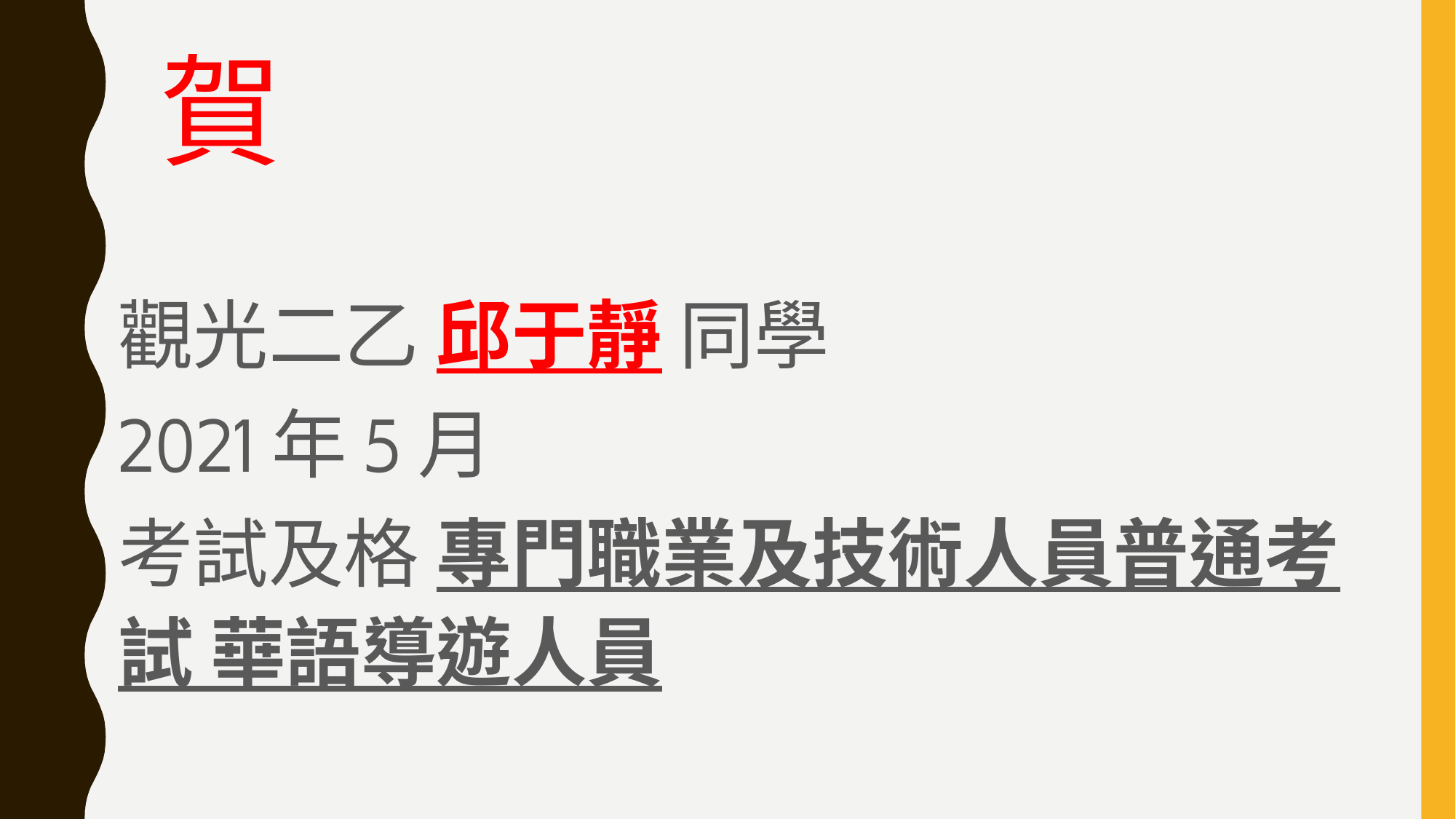

# 賀
觀光二乙 邱于靜 同學
2021年5月
考試及格 專門職業及技術人員普通考試 華語導遊人員